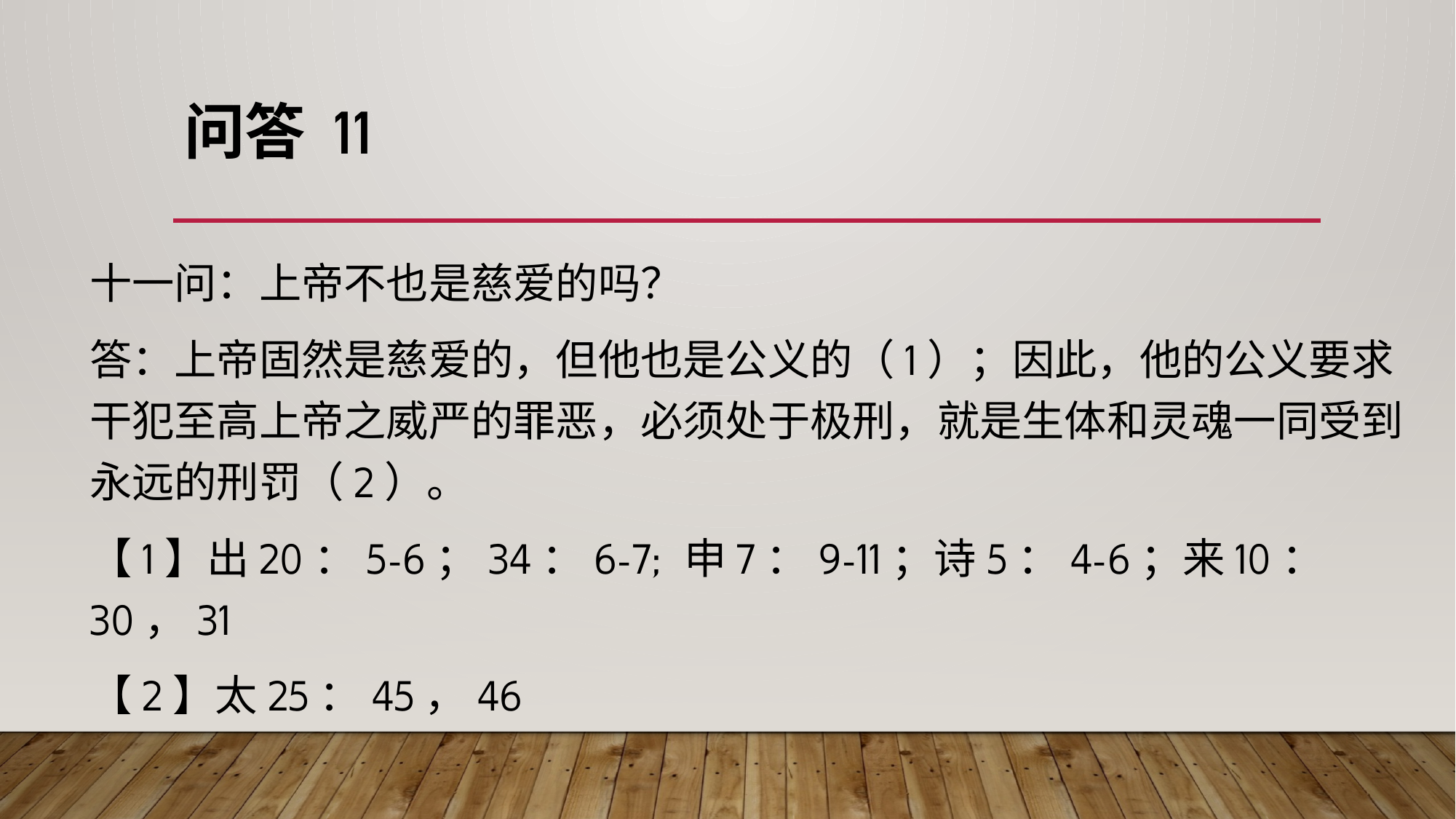

# 问答 11
十一问：上帝不也是慈爱的吗？
答：上帝固然是慈爱的，但他也是公义的（1）；因此，他的公义要求干犯至高上帝之威严的罪恶，必须处于极刑，就是生体和灵魂一同受到永远的刑罚（2）。
【1】出20：5-6；34：6-7; 申7：9-11；诗5：4-6；来10：30，31
【2】太25：45，46